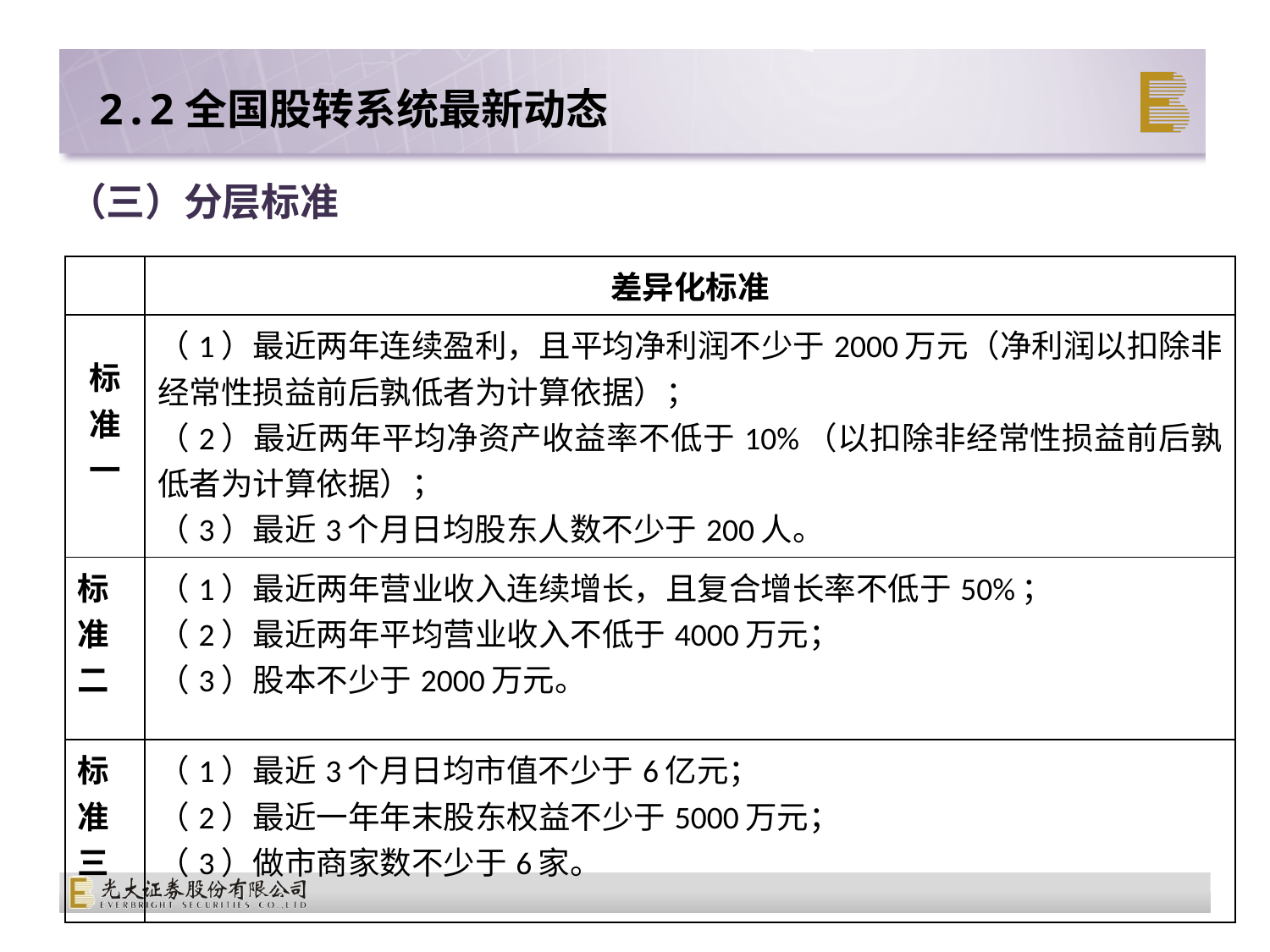

2.2全国股转系统最新动态
# （三）分层标准
|  | 差异化标准 |
| --- | --- |
| 标准一 | （1）最近两年连续盈利，且平均净利润不少于2000万元（净利润以扣除非经常性损益前后孰低者为计算依据）； （2）最近两年平均净资产收益率不低于10%（以扣除非经常性损益前后孰低者为计算依据）； （3）最近3个月日均股东人数不少于200人。 |
| 标准二 | （1）最近两年营业收入连续增长，且复合增长率不低于50%； （2）最近两年平均营业收入不低于4000万元； （3）股本不少于2000万元。 |
| 标准三 | （1）最近3个月日均市值不少于6亿元； （2）最近一年年末股东权益不少于5000万元； （3）做市商家数不少于6家。 |